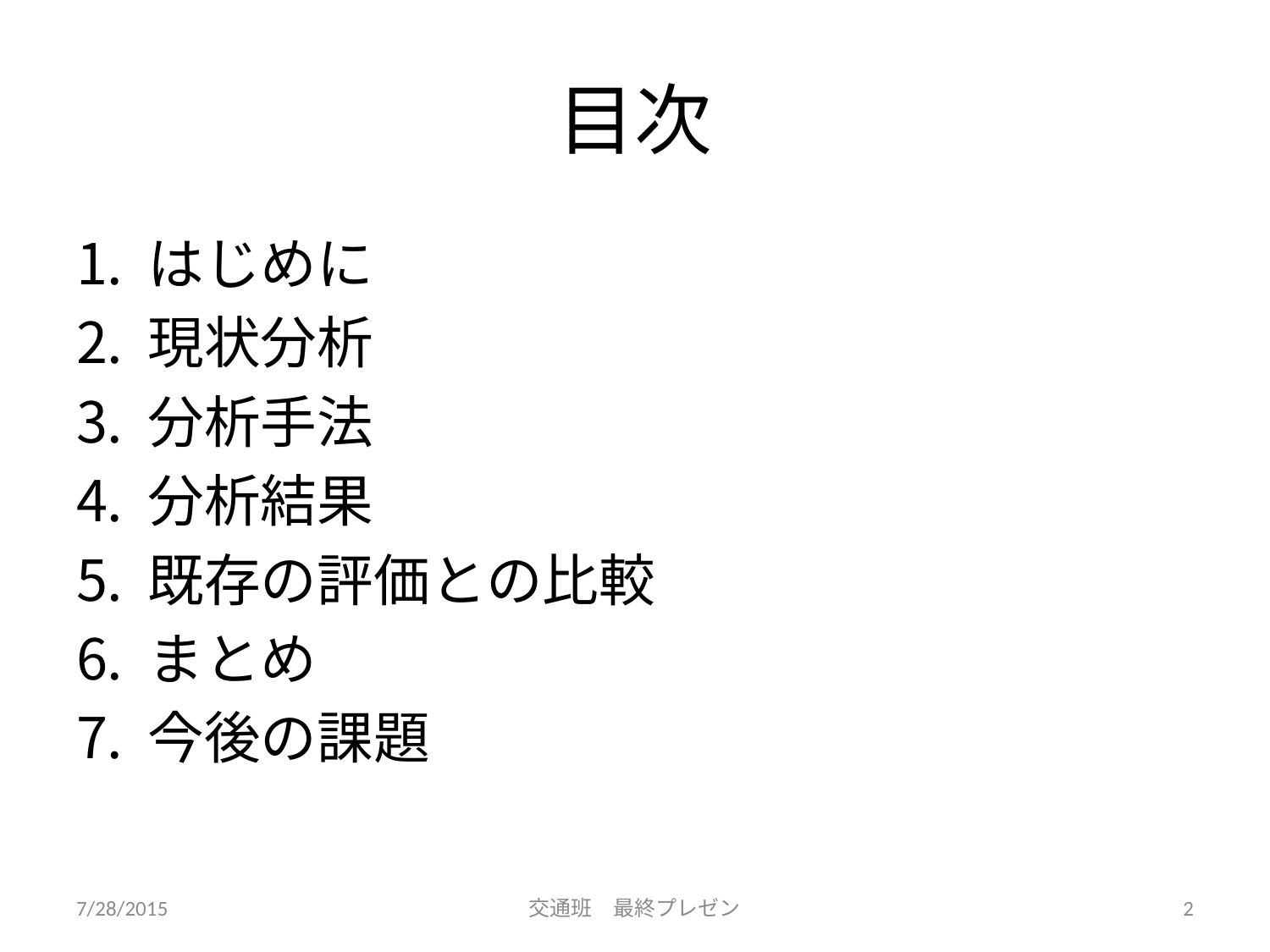

# 目次
はじめに
現状分析
分析手法
分析結果
既存の評価との比較
まとめ
今後の課題
7/28/2015
交通班　最終プレゼン
2